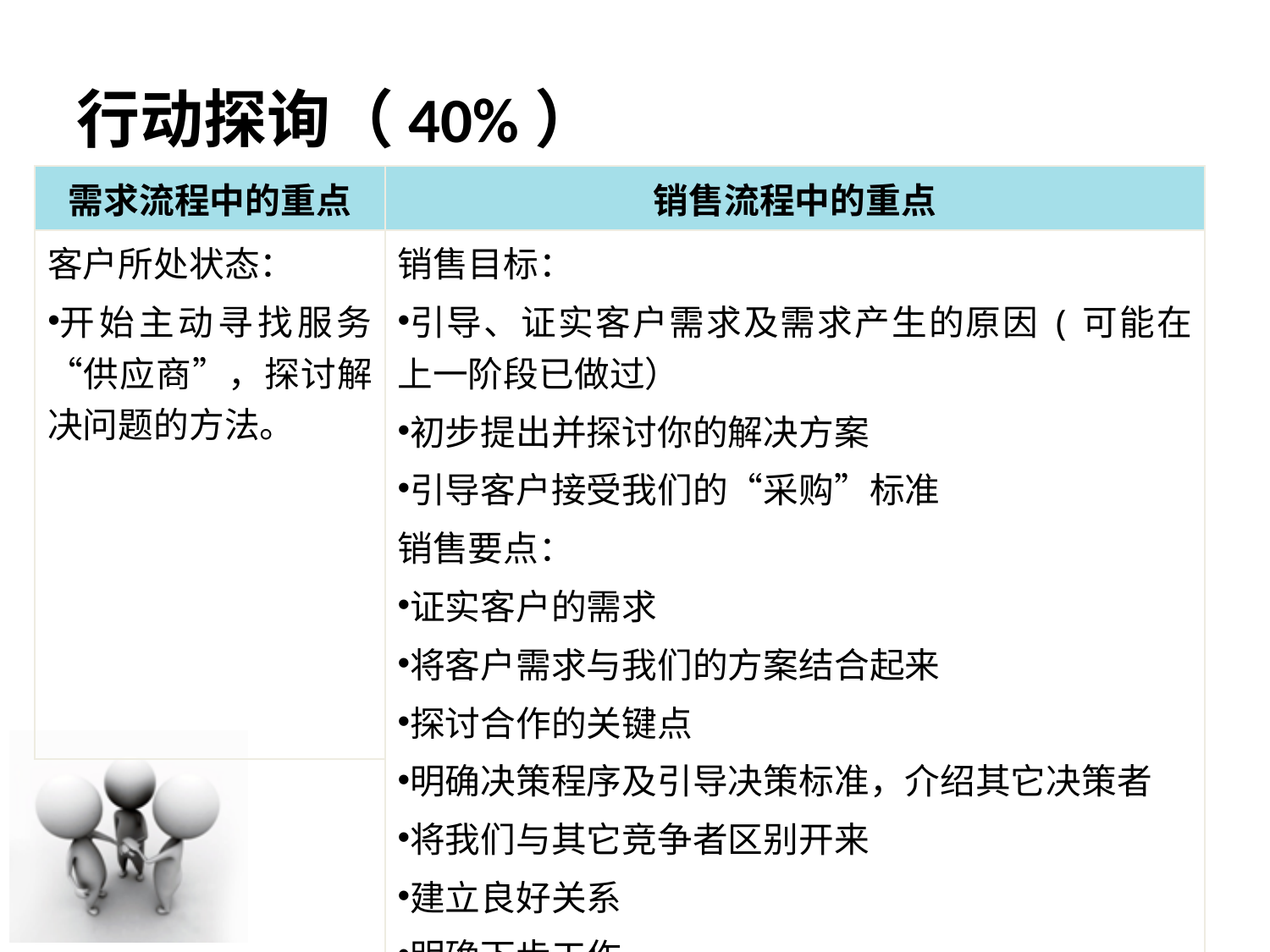

行动探询（40%）
| 需求流程中的重点 |
| --- |
| 客户所处状态： 开始主动寻找服务“供应商”，探讨解决问题的方法。 |
| 销售流程中的重点 |
| --- |
| 销售目标： 引导、证实客户需求及需求产生的原因(可能在上一阶段已做过） 初步提出并探讨你的解决方案 引导客户接受我们的“采购”标准 销售要点： 证实客户的需求 将客户需求与我们的方案结合起来 探讨合作的关键点 明确决策程序及引导决策标准，介绍其它决策者 将我们与其它竞争者区别开来 建立良好关系 明确下步工作 确定下一次通话时间 |